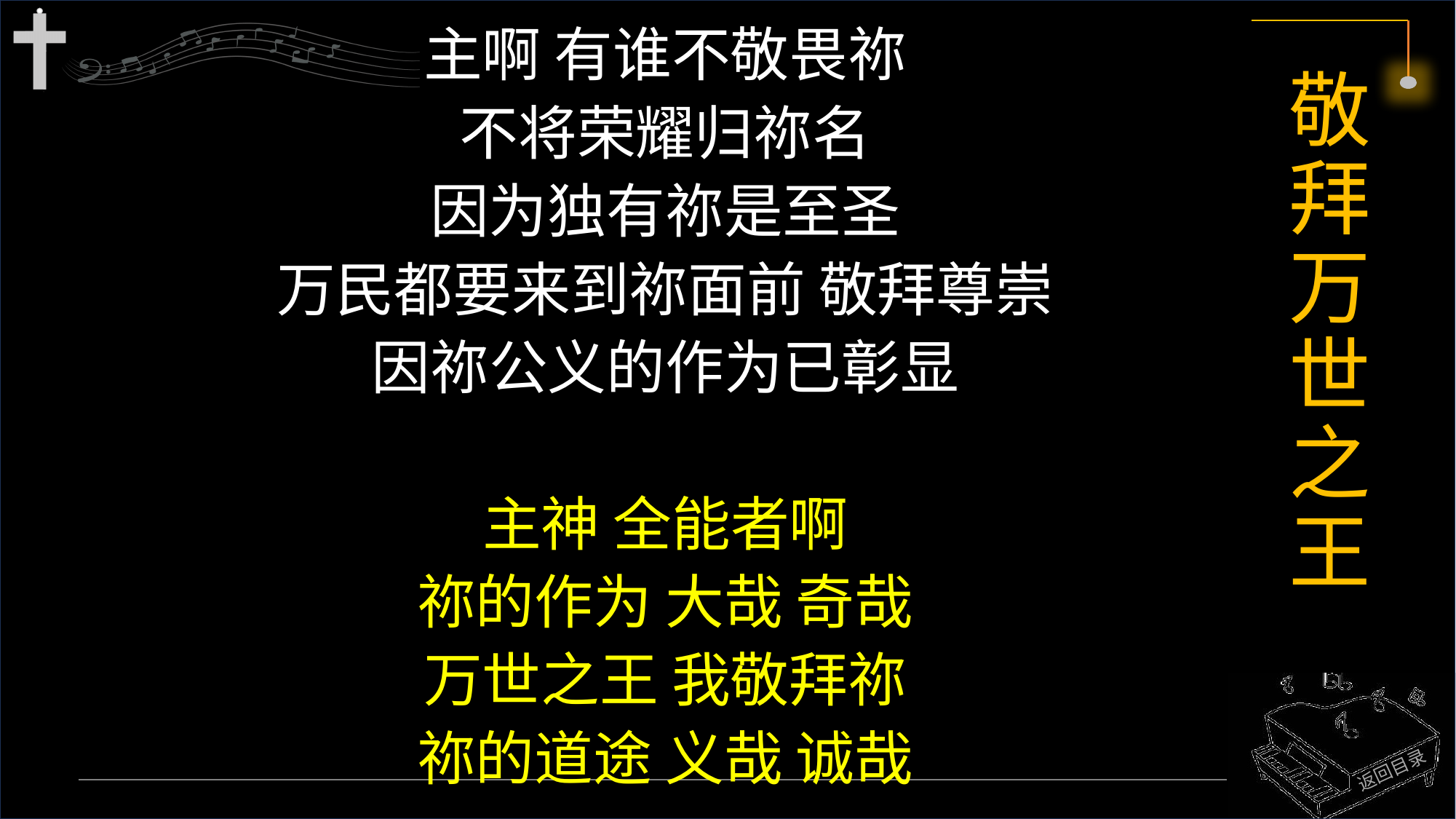

主啊 有谁不敬畏祢
不将荣耀归祢名
因为独有祢是至圣
万民都要来到祢面前 敬拜尊崇
因祢公义的作为已彰显

主神 全能者啊
祢的作为 大哉 奇哉
万世之王 我敬拜祢
祢的道途 义哉 诚哉
# 敬拜万世之王